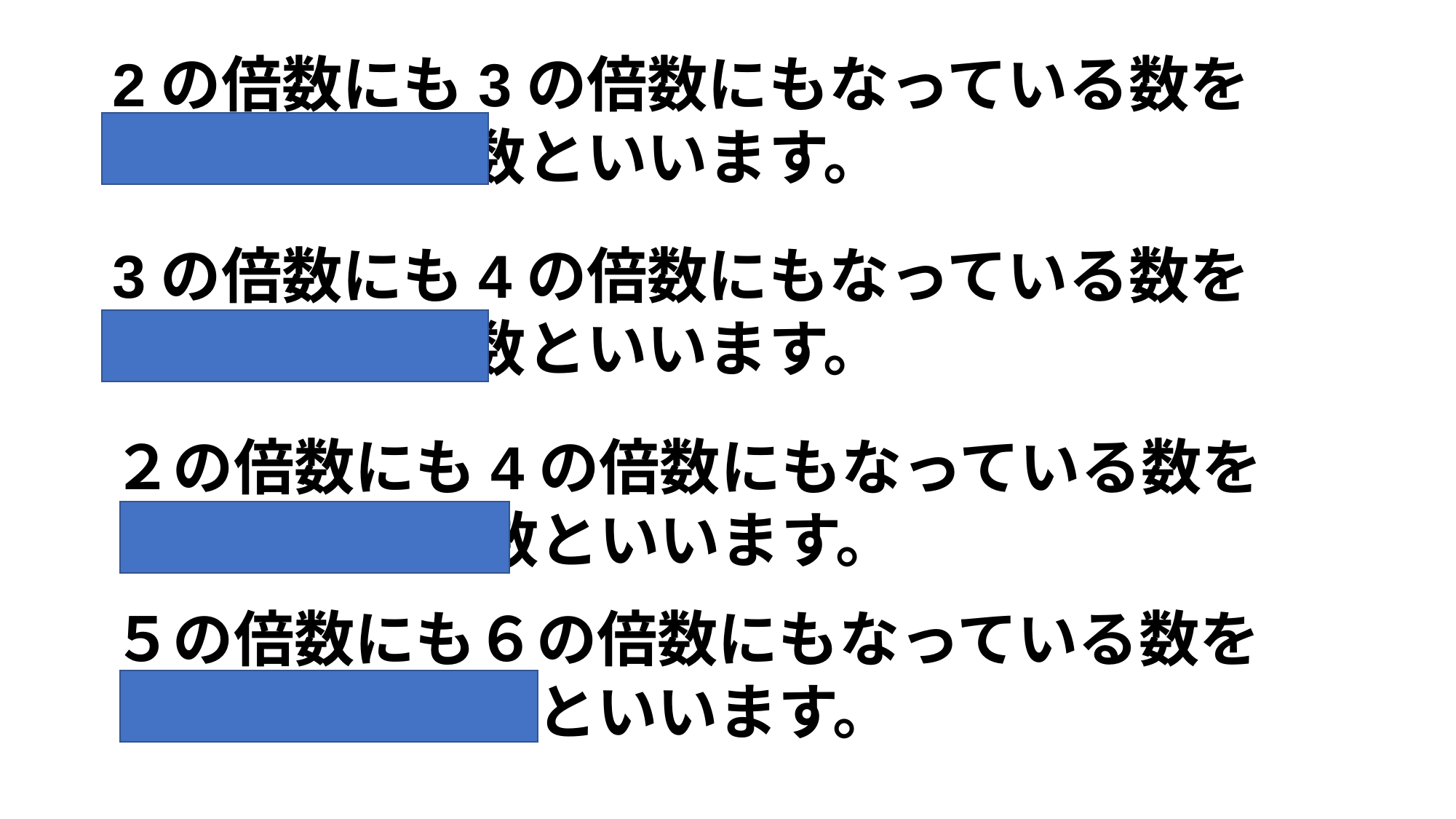

2の倍数にも3の倍数にもなっている数を
2と3の公倍数といいます。

3の倍数にも4の倍数にもなっている数を
3と4の公倍数といいます。

２の倍数にも4の倍数にもなっている数を
２と4の公倍数といいます。

５の倍数にも６の倍数にもなっている数を
５と６の公倍数といいます。